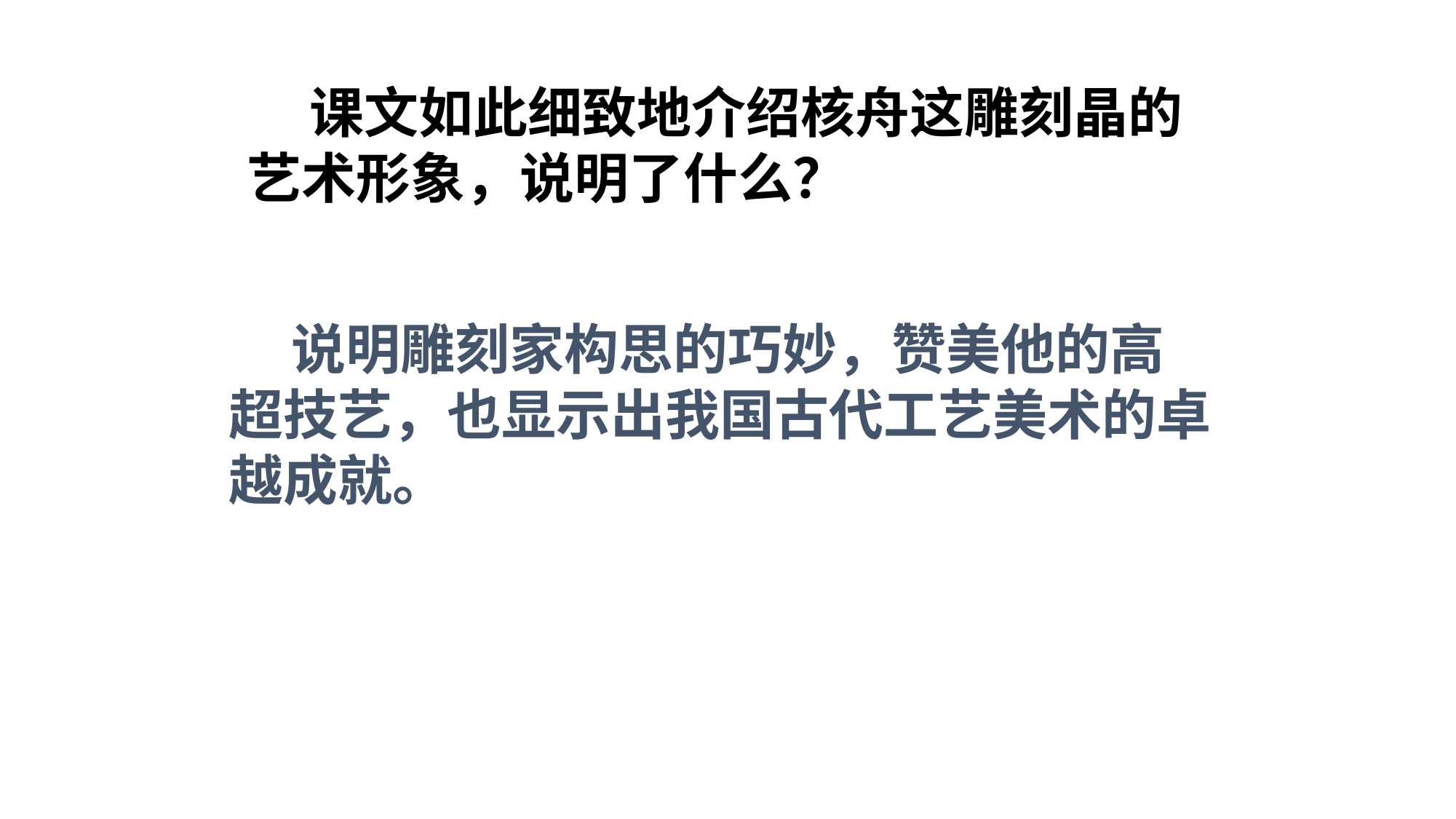

课文如此细致地介绍核舟这雕刻晶的艺术形象，说明了什么？
    说明雕刻家构思的巧妙，赞美他的高超技艺，也显示出我国古代工艺美术的卓越成就。